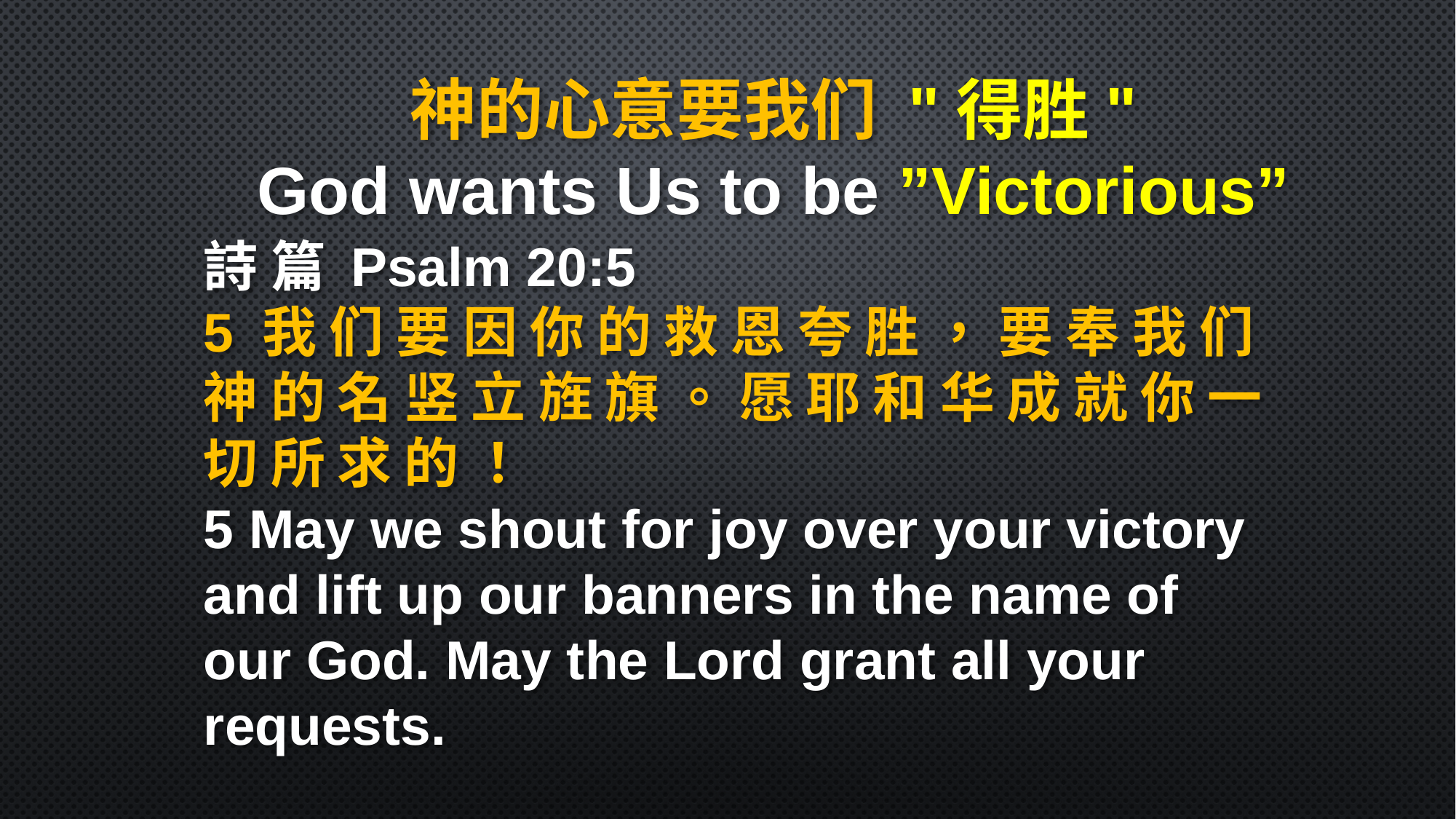

神的心意要我们 "得胜"
God wants Us to be ”Victorious”
詩 篇 Psalm 20:5
5 我 们 要 因 你 的 救 恩 夸 胜 ， 要 奉 我 们 神 的 名 竖 立 旌 旗 。 愿 耶 和 华 成 就 你 一 切 所 求 的 ！
5 May we shout for joy over your victory
and lift up our banners in the name of our God. May the Lord grant all your requests.